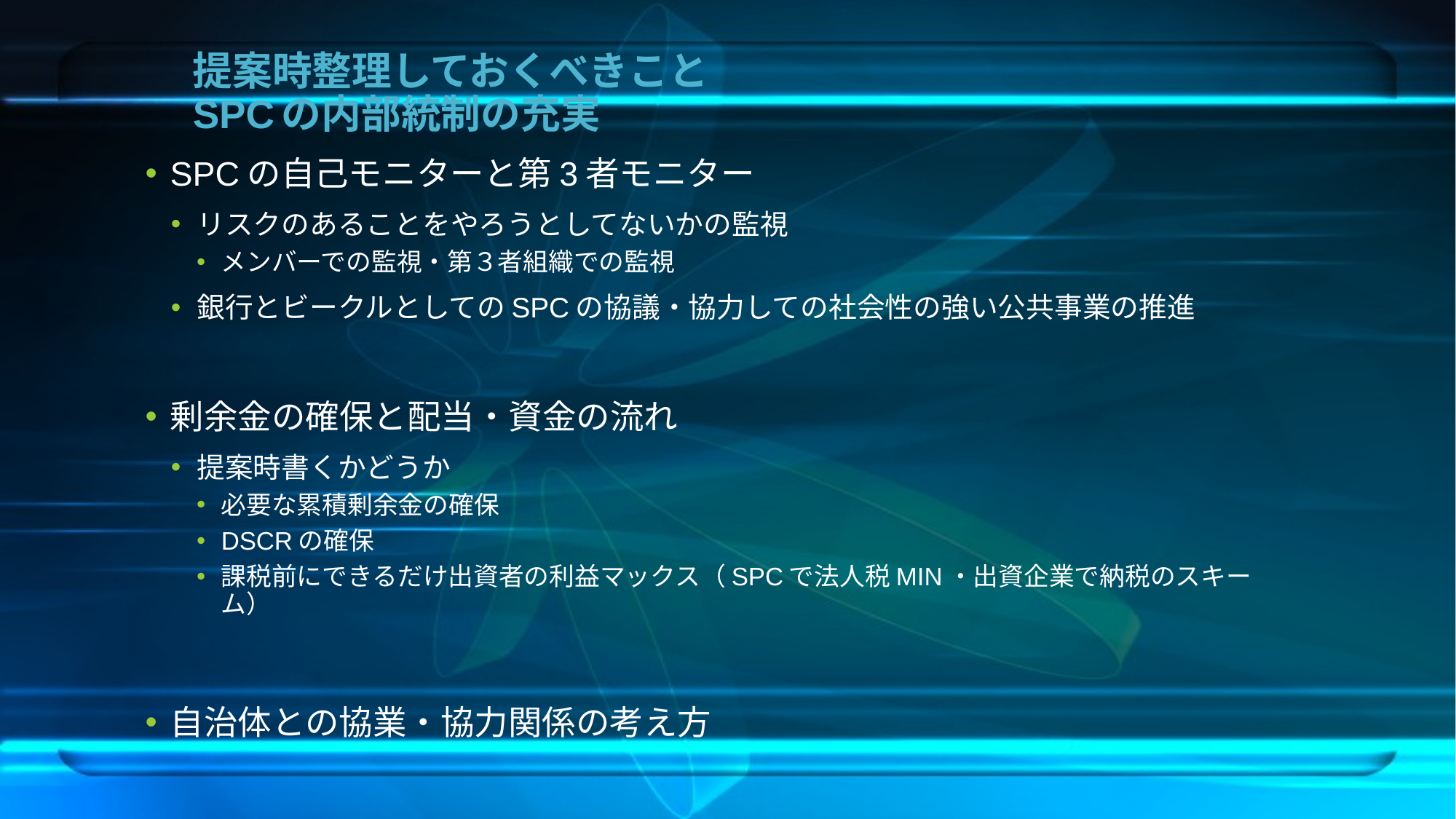

# 提案時整理しておくべきこと SPCの内部統制の充実
SPCの自己モニターと第3者モニター
リスクのあることをやろうとしてないかの監視
メンバーでの監視・第３者組織での監視
銀行とビークルとしてのSPCの協議・協力しての社会性の強い公共事業の推進

剰余金の確保と配当・資金の流れ
提案時書くかどうか
必要な累積剰余金の確保
DSCRの確保
課税前にできるだけ出資者の利益マックス（SPCで法人税MIN・出資企業で納税のスキーム）

自治体との協業・協力関係の考え方